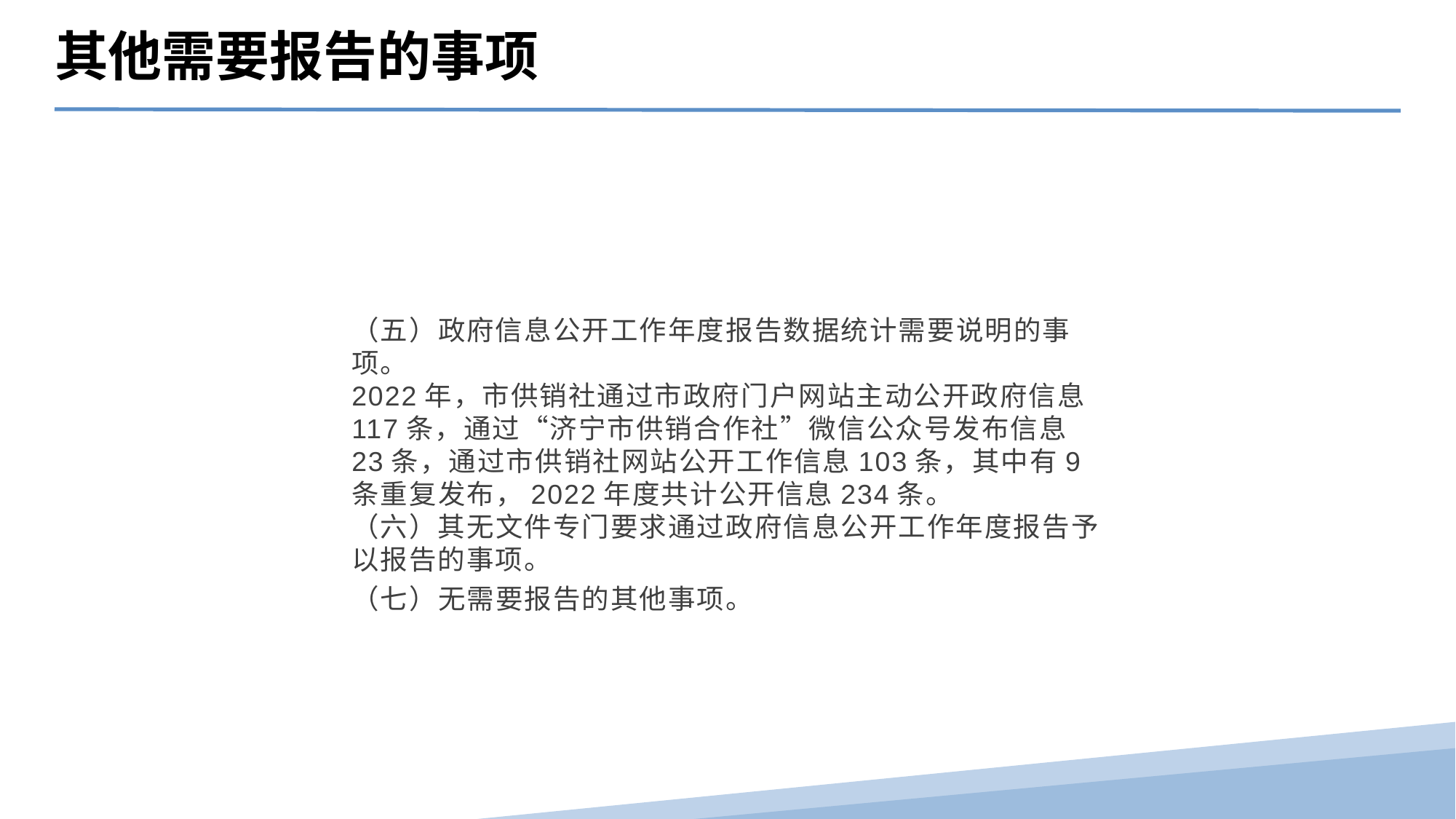

其他需要报告的事项
（五）政府信息公开工作年度报告数据统计需要说明的事项。
2022年，市供销社通过市政府门户网站主动公开政府信息117条，通过“济宁市供销合作社”微信公众号发布信息23条，通过市供销社网站公开工作信息103条，其中有9条重复发布，2022年度共计公开信息234条。
（六）其无文件专门要求通过政府信息公开工作年度报告予以报告的事项。
（七）无需要报告的其他事项。